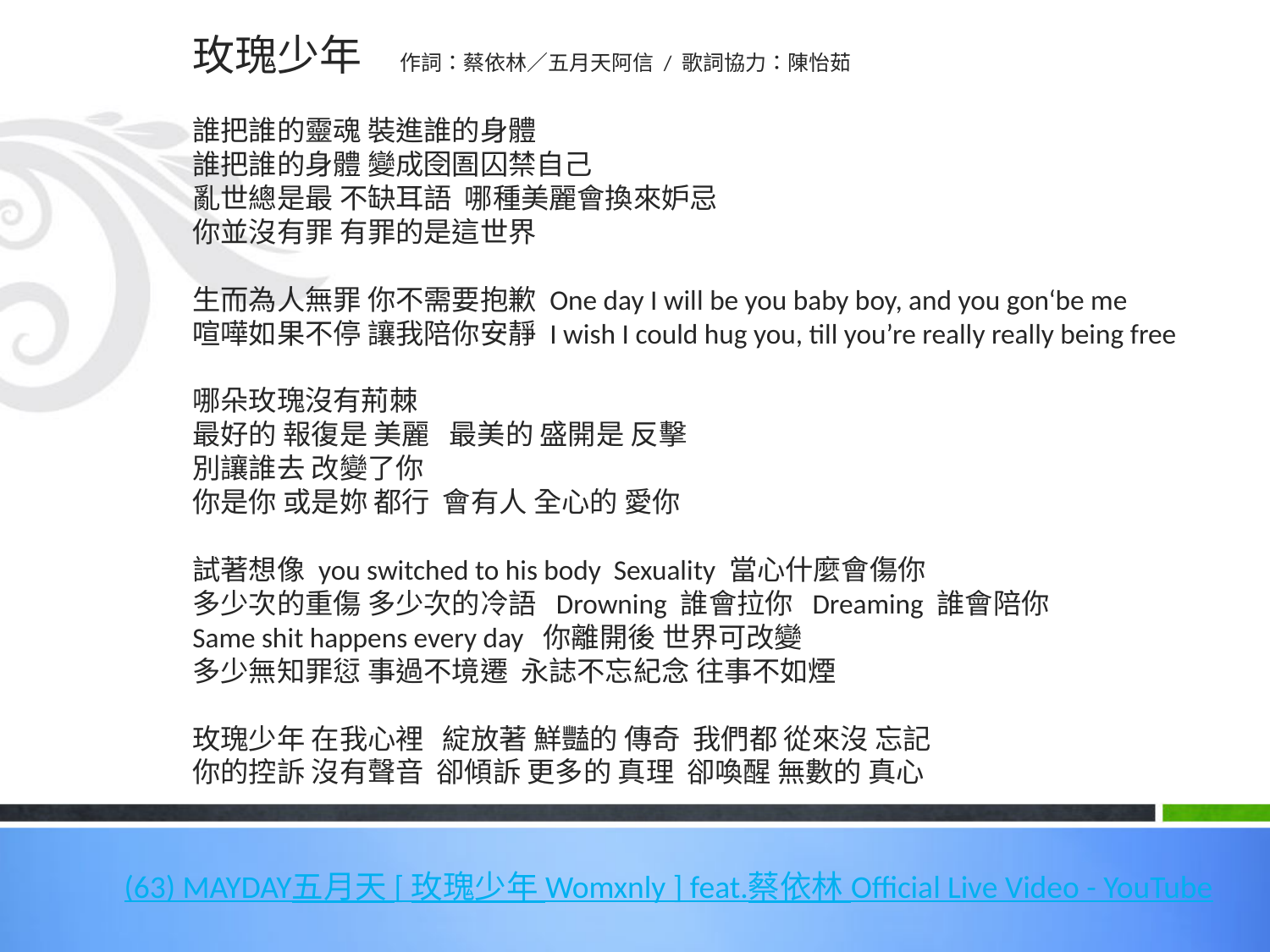

# 玫瑰少年    作詞：蔡依林／五月天阿信 / 歌詞協力：陳怡茹  誰把誰的靈魂 裝進誰的身體 誰把誰的身體 變成囹圄囚禁自己 亂世總是最 不缺耳語  哪種美麗會換來妒忌 你並沒有罪 有罪的是這世界 生而為人無罪 你不需要抱歉 One day I will be you baby boy, and you gon‘be me 喧嘩如果不停 讓我陪你安靜 I wish I could hug you, till you’re really really being free 哪朵玫瑰沒有荊棘 最好的 報復是 美麗   最美的 盛開是 反擊 別讓誰去 改變了你 你是你 或是妳 都行  會有人 全心的 愛你 試著想像 you switched to his body  Sexuality 當心什麼會傷你 多少次的重傷 多少次的冷語  Drowning 誰會拉你  Dreaming 誰會陪你 Same shit happens every day  你離開後 世界可改變 多少無知罪愆 事過不境遷  永誌不忘紀念 往事不如煙 玫瑰少年 在我心裡   綻放著 鮮豔的 傳奇  我們都 從來沒 忘記 你的控訴 沒有聲音  卻傾訴 更多的 真理  卻喚醒 無數的 真心
(63) MAYDAY五月天 [ 玫瑰少年 Womxnly ] feat.蔡依林 Official Live Video - YouTube